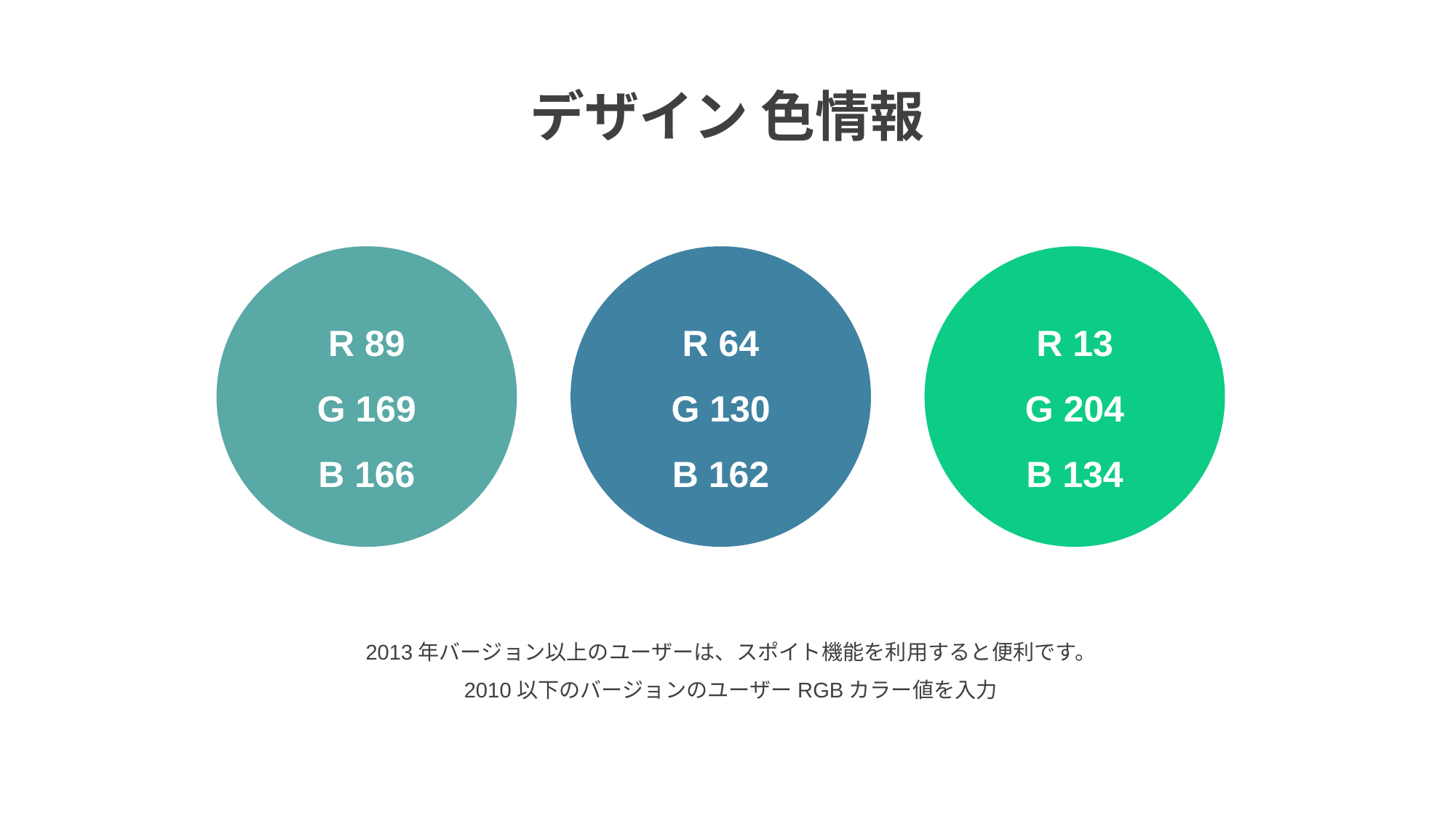

デザイン 色情報
R 89
G 169
B 166
R 64
G 130
B 162
R 13
G 204
B 134
2013年バージョン以上のユーザーは、スポイト機能を利用すると便利です。
2010以下のバージョンのユーザーRGBカラー値を入力